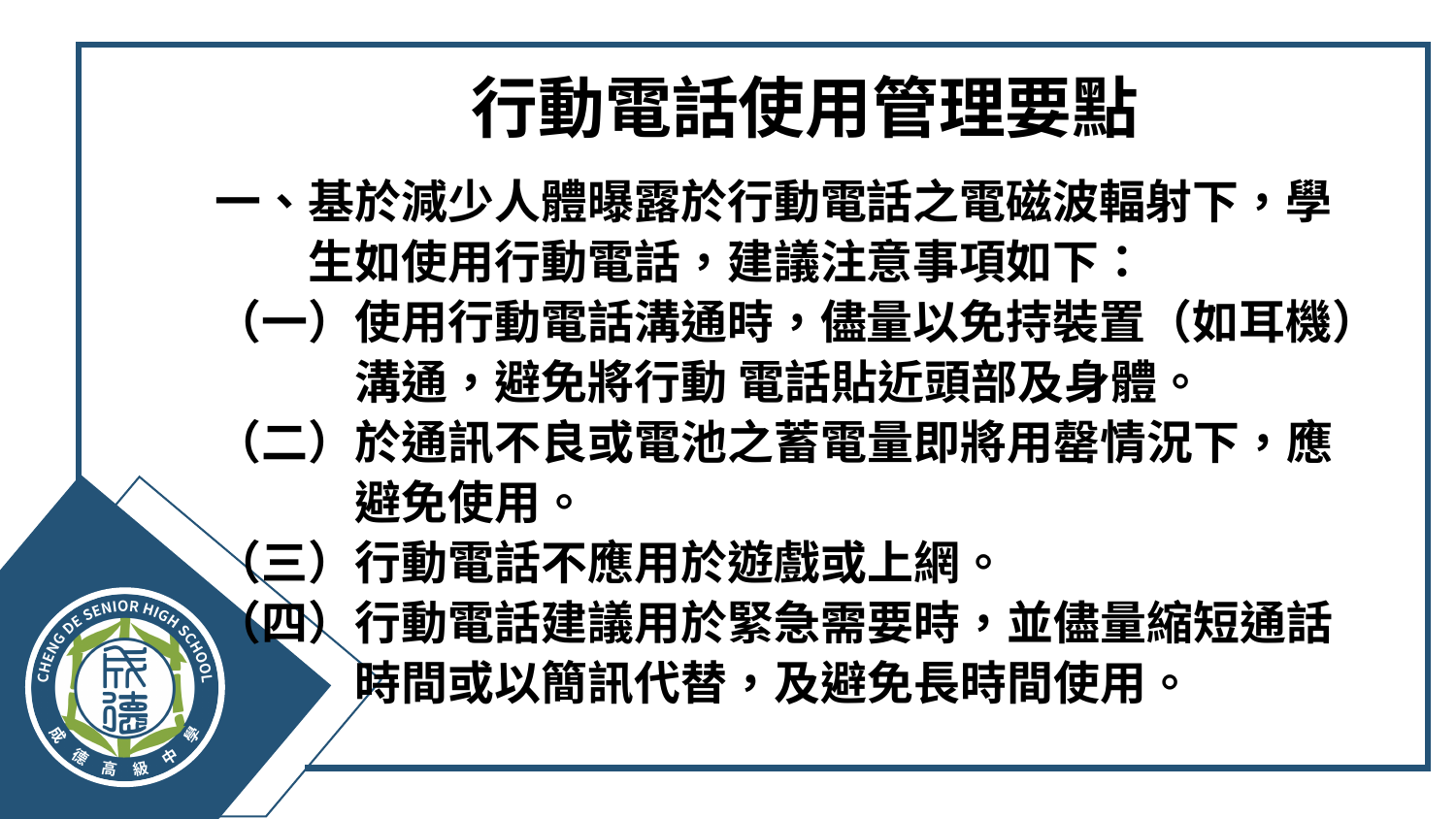

行動電話使用管理要點
一、基於減少人體曝露於行動電話之電磁波輻射下，學
　　生如使用行動電話，建議注意事項如下：
（一）使用行動電話溝通時，儘量以免持裝置（如耳機）
　　　溝通，避免將行動 電話貼近頭部及身體。
（二）於通訊不良或電池之蓄電量即將用罄情況下，應
　　　避免使用。
（三）行動電話不應用於遊戲或上網。
（四）行動電話建議用於緊急需要時，並儘量縮短通話
　　　時間或以簡訊代替，及避免長時間使用。